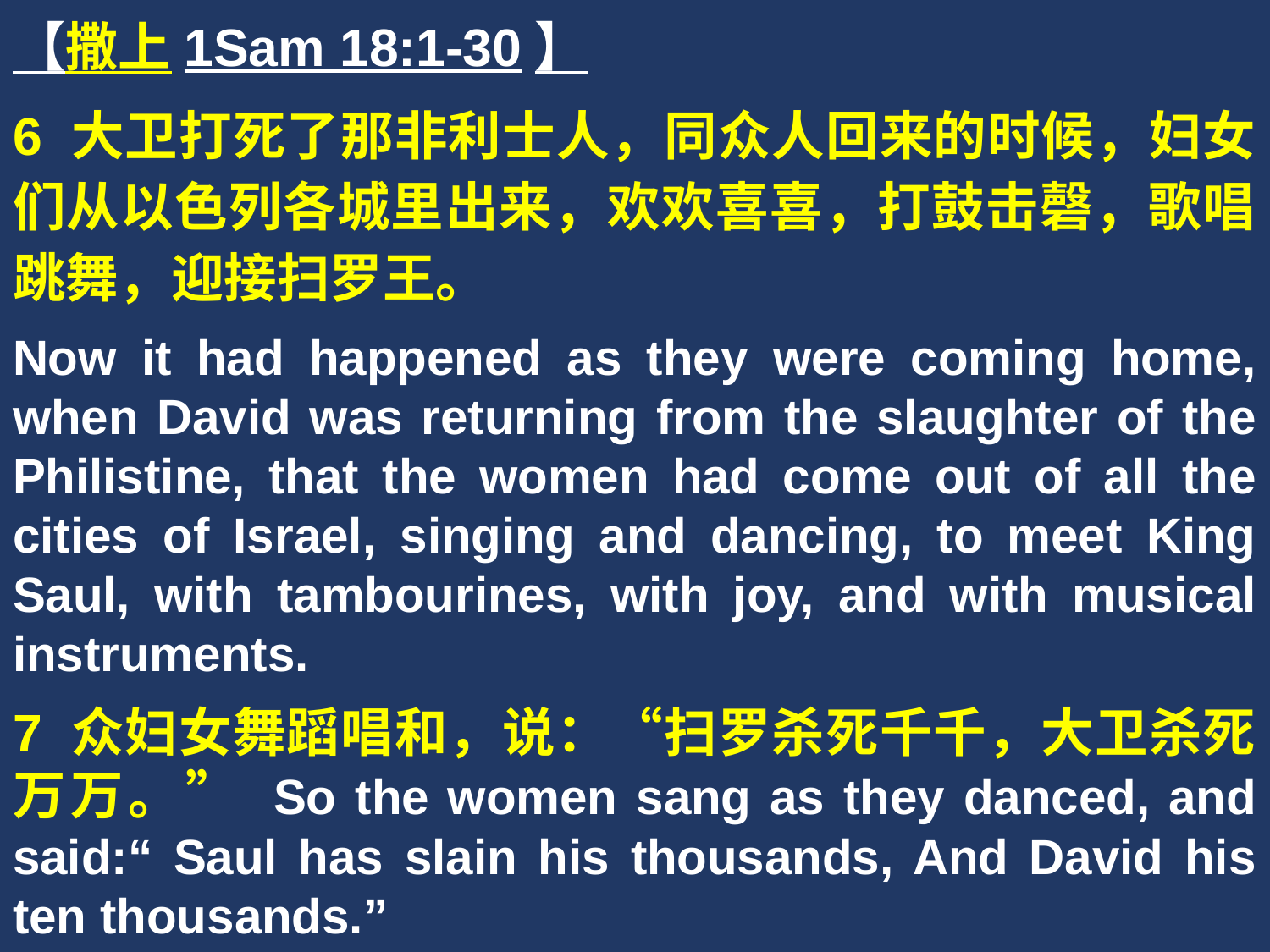

【撒上1Sam 18:1-30】
6 大卫打死了那非利士人，同众人回来的时候，妇女们从以色列各城里出来，欢欢喜喜，打鼓击磬，歌唱跳舞，迎接扫罗王。
Now it had happened as they were coming home, when David was returning from the slaughter of the Philistine, that the women had come out of all the cities of Israel, singing and dancing, to meet King Saul, with tambourines, with joy, and with musical instruments.
7 众妇女舞蹈唱和，说：“扫罗杀死千千，大卫杀死万万。” So the women sang as they danced, and said:“ Saul has slain his thousands, And David his ten thousands.”